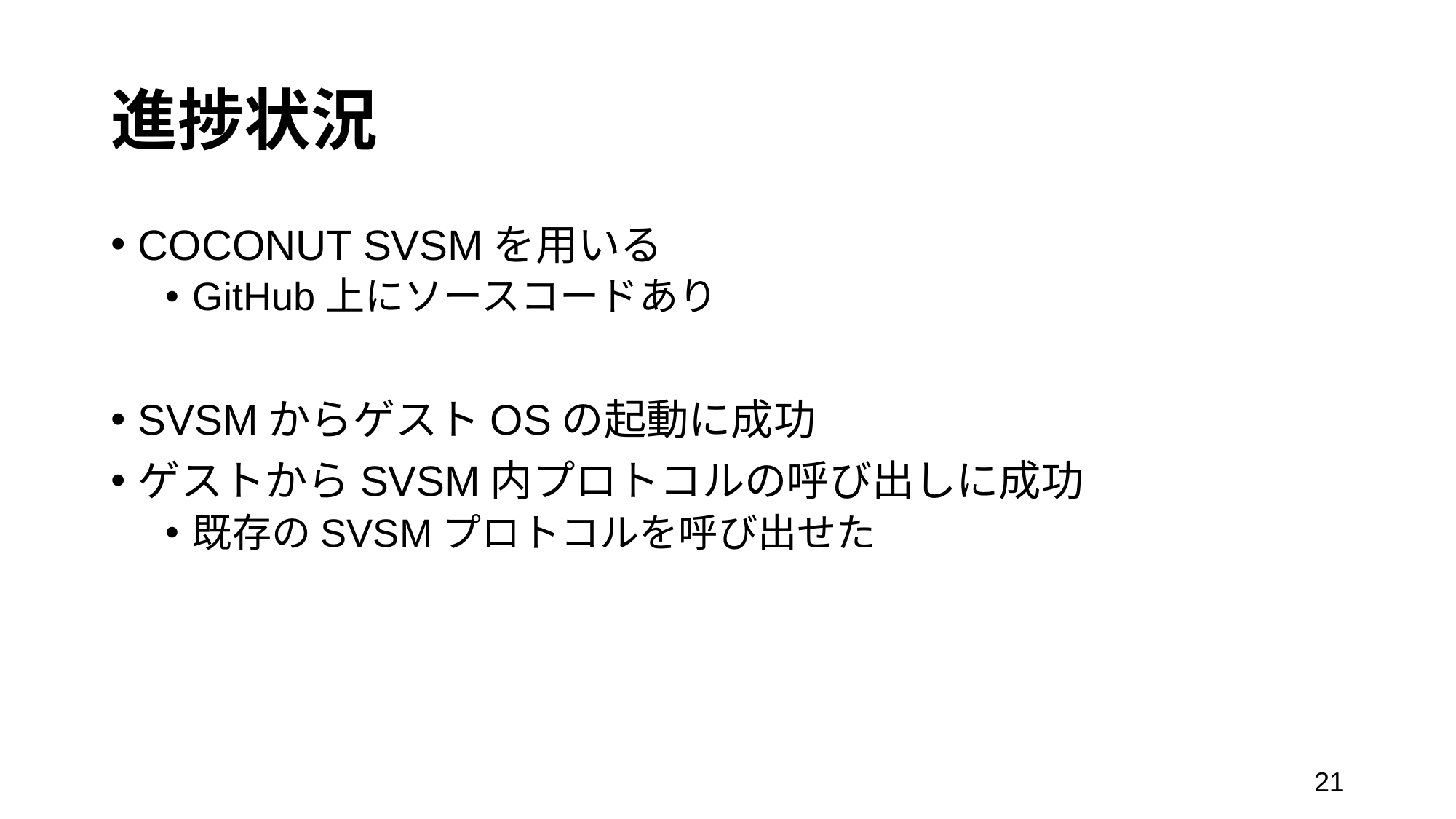

# 進捗状況
COCONUT SVSMを用いる
GitHub上にソースコードあり

SVSMからゲストOSの起動に成功
ゲストからSVSM内プロトコルの呼び出しに成功
既存のSVSMプロトコルを呼び出せた
21